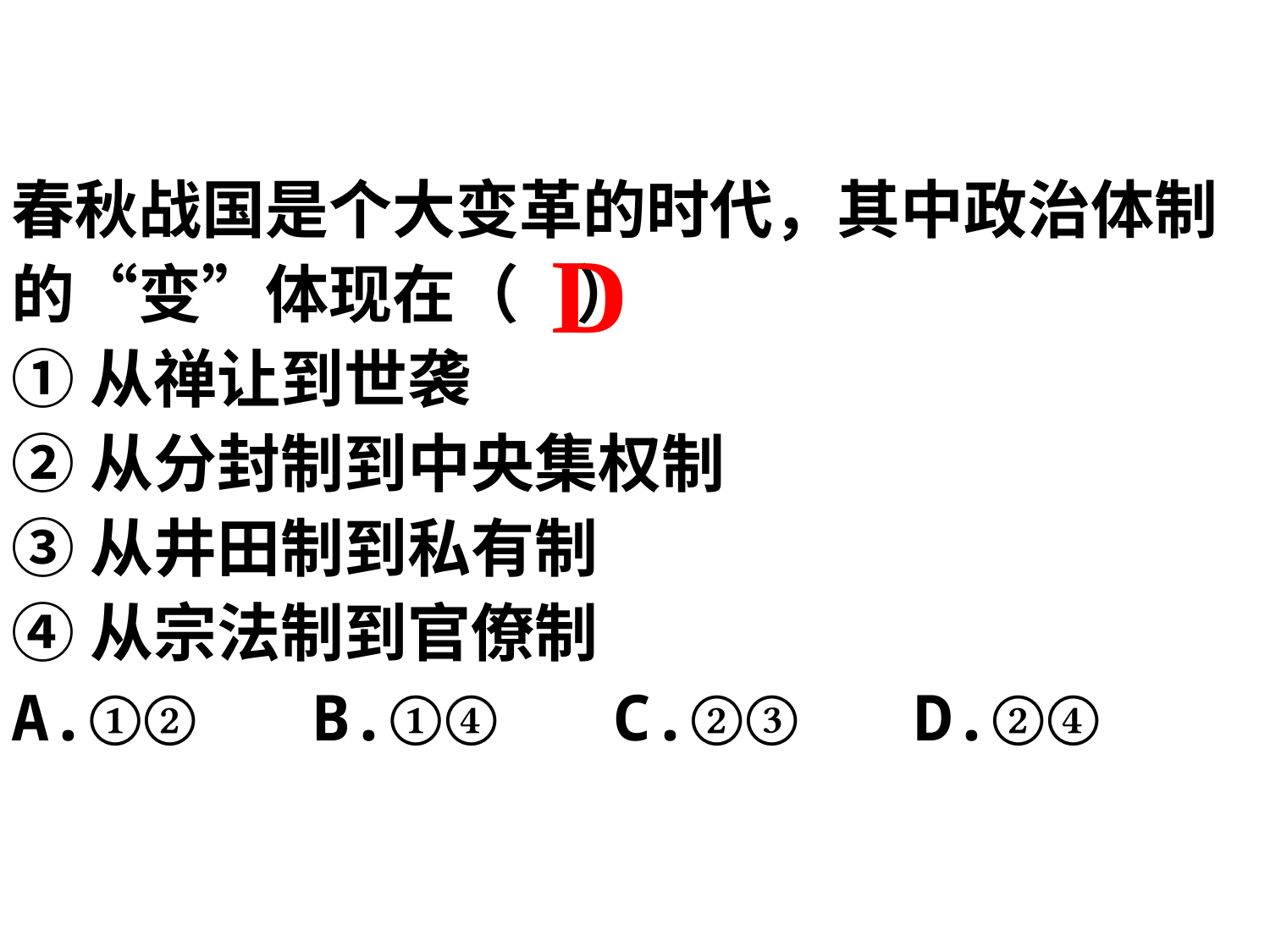

春秋战国是个大变革的时代，其中政治体制的“变”体现在（    ）
①从禅让到世袭
②从分封制到中央集权制
③从井田制到私有制
④从宗法制到官僚制
A.①②   B.①④   C.②③   D.②④
D